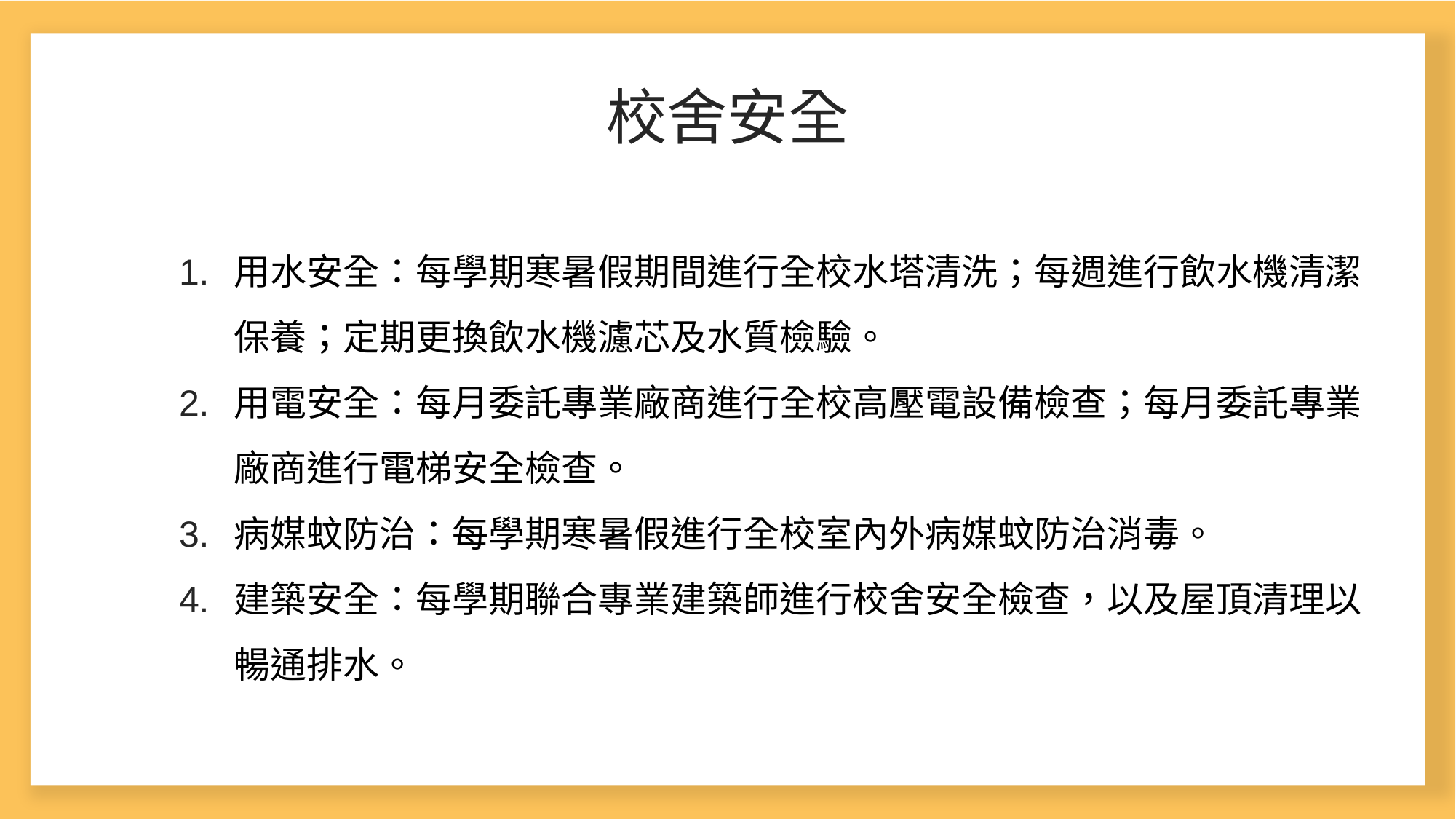

校舍安全
用水安全：每學期寒暑假期間進行全校水塔清洗；每週進行飲水機清潔保養；定期更換飲水機濾芯及水質檢驗。
用電安全：每月委託專業廠商進行全校高壓電設備檢查；每月委託專業廠商進行電梯安全檢查。
病媒蚊防治：每學期寒暑假進行全校室內外病媒蚊防治消毒。
建築安全：每學期聯合專業建築師進行校舍安全檢查，以及屋頂清理以暢通排水。